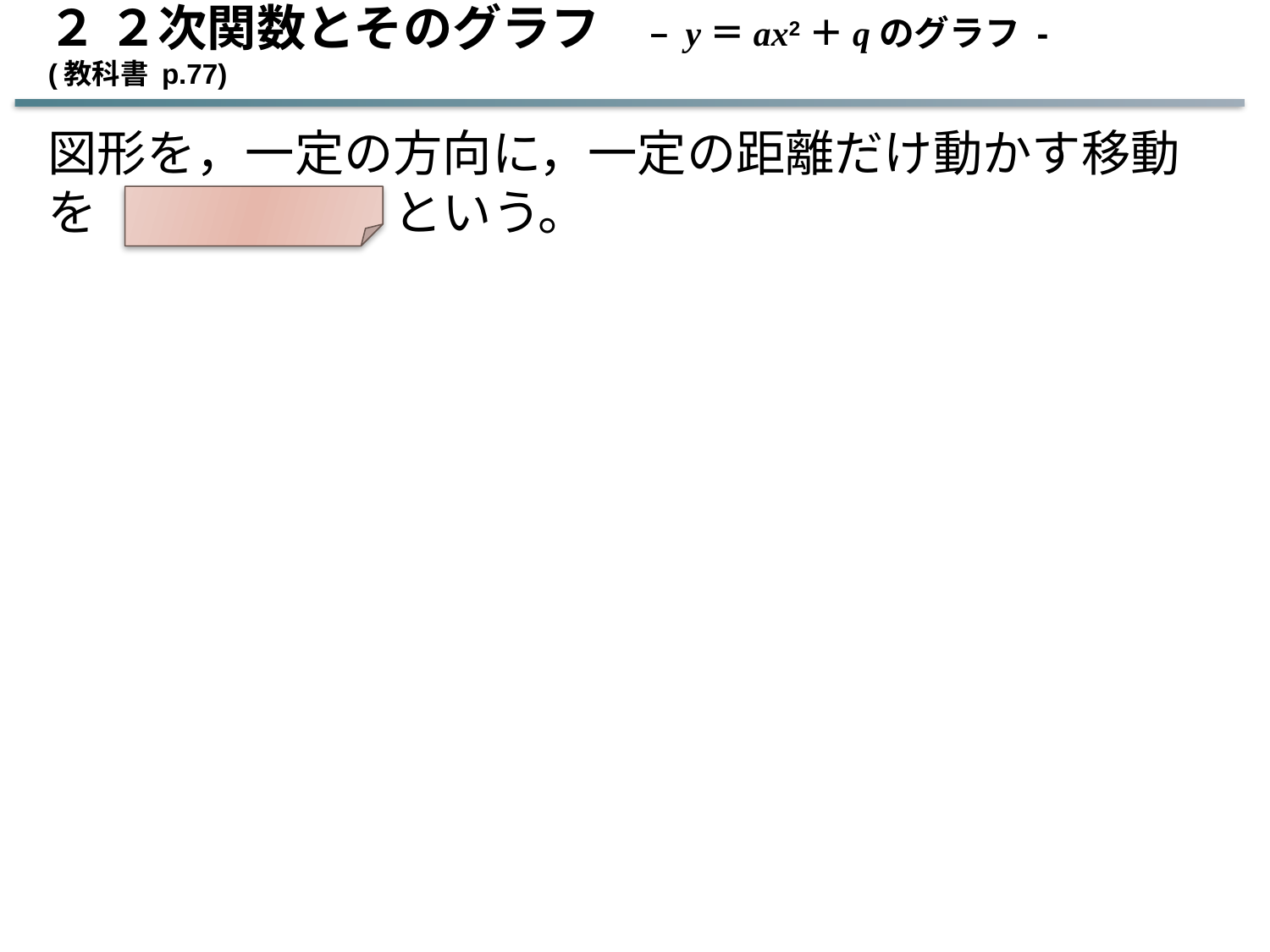

２ ２次関数とそのグラフ　– y＝ax2＋qのグラフ -         (教科書 p.77)
図形を，一定の方向に，一定の距離だけ動かす移動を　平行移動　という。